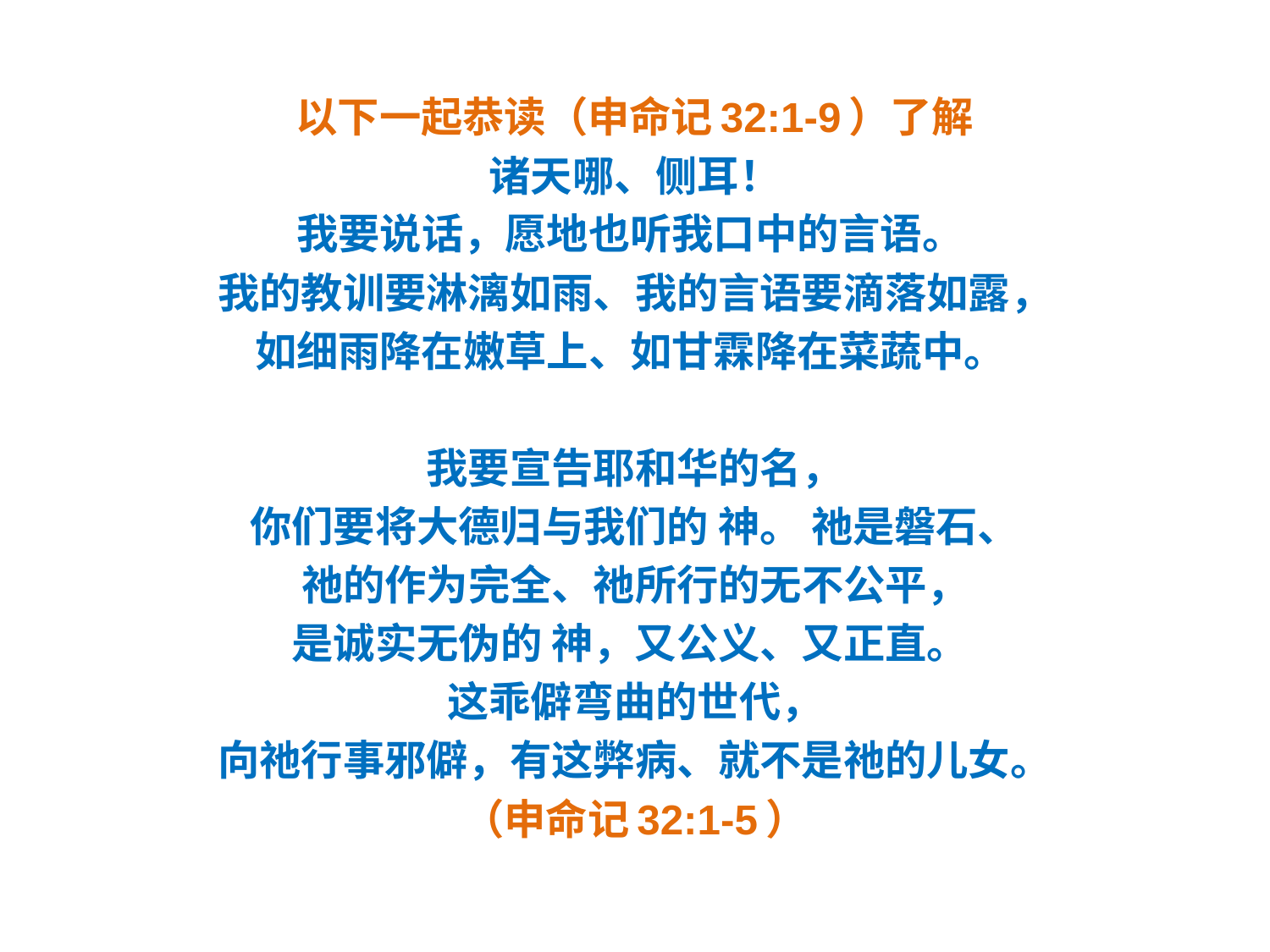

#
以下一起恭读（申命记32:1-9）了解
诸天哪、侧耳！
我要说话，愿地也听我口中的言语。
我的教训要淋漓如雨、我的言语要滴落如露，
如细雨降在嫩草上、如甘霖降在菜蔬中。

我要宣告耶和华的名，
你们要将大德归与我们的 神。 祂是磐石、
祂的作为完全、祂所行的无不公平，
是诚实无伪的 神，又公义、又正直。
这乖僻弯曲的世代，
向祂行事邪僻，有这弊病、就不是祂的儿女。
（申命记32:1-5）